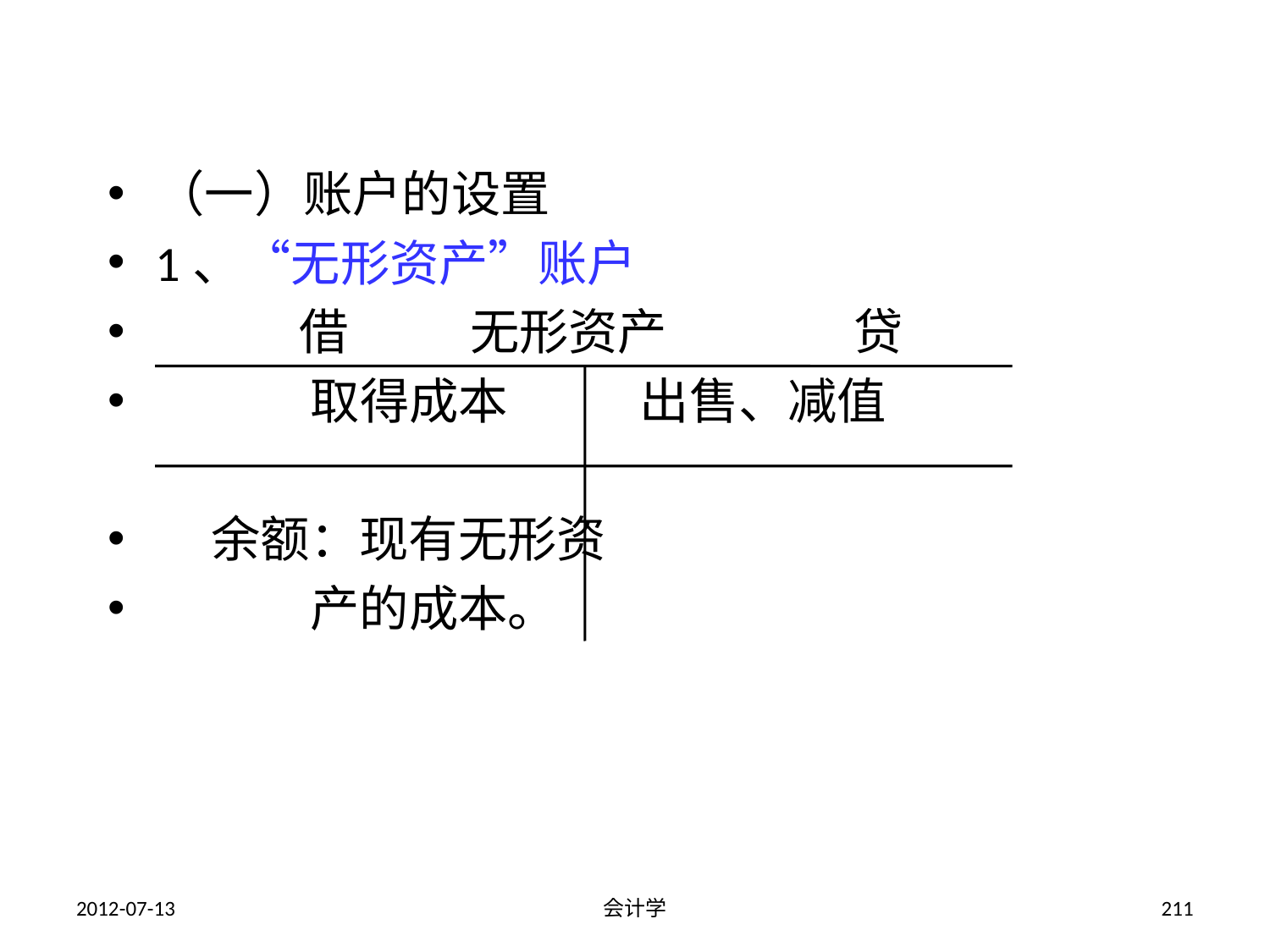

二、无形资产的核算
（一）账户的设置
1、“无形资产”账户
            借           无形资产                 贷
             取得成本            出售、减值

    余额：现有无形资
             产的成本。

2012-07-13
会计学
211